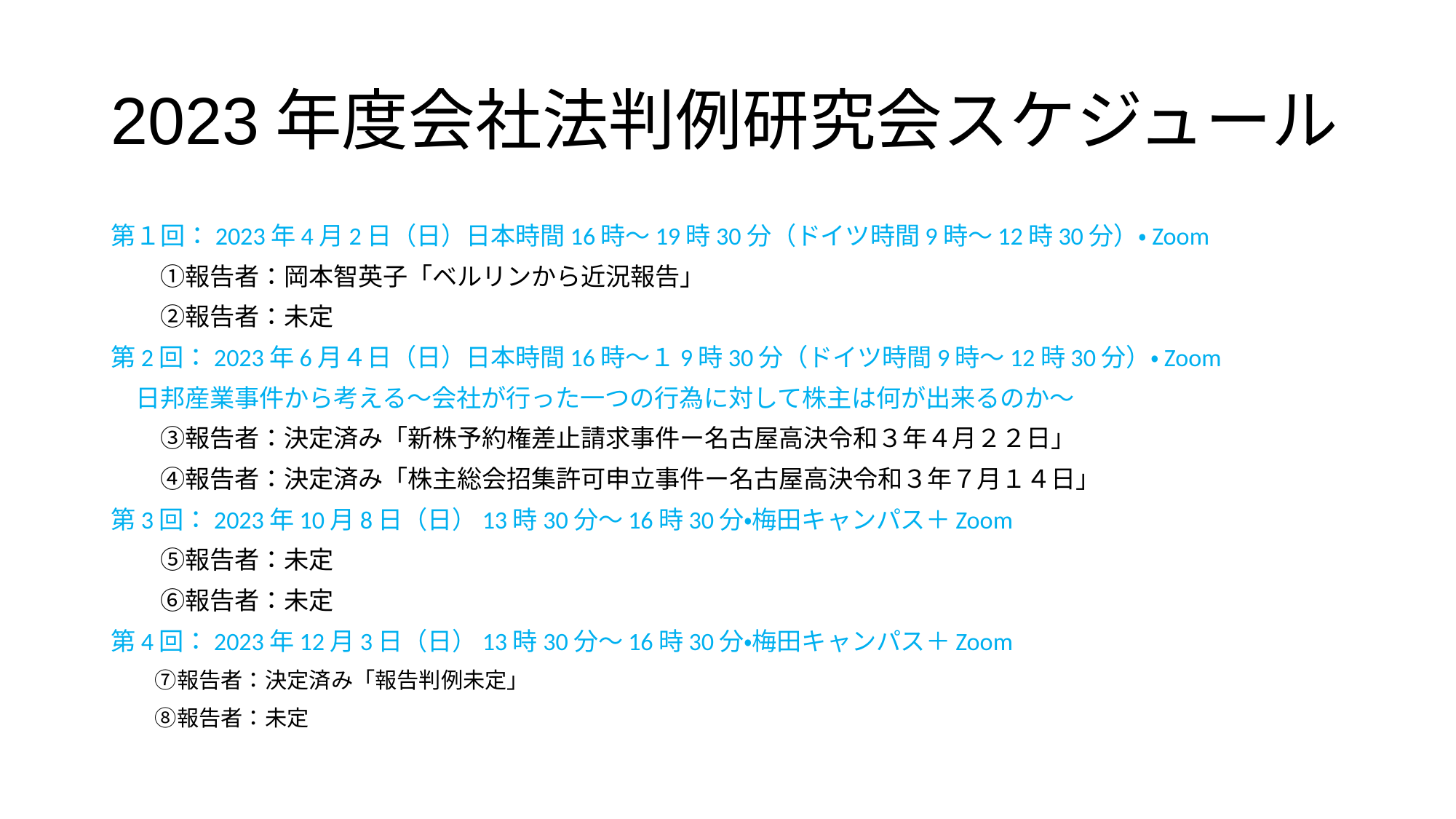

# 2023年度会社法判例研究会スケジュール
第１回：2023年4月2日（日）日本時間16時～19時30分（ドイツ時間9時～12時30分）・Zoom
　　①報告者：岡本智英子「ベルリンから近況報告」
　　②報告者：未定
第2回：2023年6月４日（日）日本時間16時～１9時30分（ドイツ時間9時～12時30分）・Zoom
　日邦産業事件から考える～会社が行った一つの行為に対して株主は何が出来るのか～
　　③報告者：決定済み「新株予約権差止請求事件ー名古屋高決令和３年４月２２日」
　　④報告者：決定済み「株主総会招集許可申立事件ー名古屋高決令和３年７月１４日」
第3回：2023年10月8日（日）13時30分～16時30分・梅田キャンパス＋Zoom
　　⑤報告者：未定
　　⑥報告者：未定
第4回：2023年12月3日（日）13時30分～16時30分・梅田キャンパス＋Zoom
　　⑦報告者：決定済み「報告判例未定」
　　⑧報告者：未定